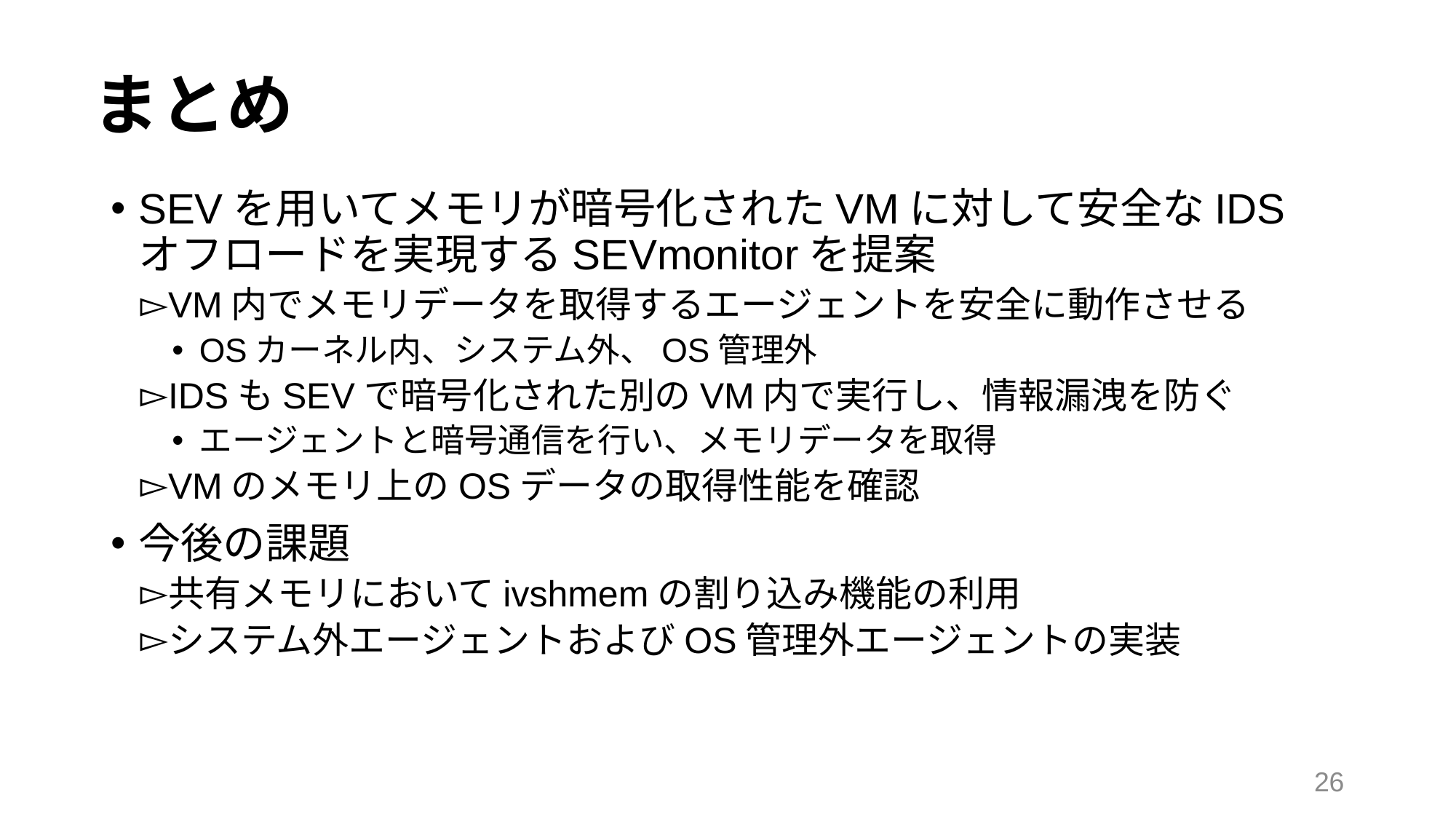

# まとめ
SEVを用いてメモリが暗号化されたVMに対して安全なIDSオフロードを実現するSEVmonitorを提案
VM内でメモリデータを取得するエージェントを安全に動作させる
OSカーネル内、システム外、OS管理外
IDSもSEVで暗号化された別のVM内で実行し、情報漏洩を防ぐ
エージェントと暗号通信を行い、メモリデータを取得
VMのメモリ上のOSデータの取得性能を確認
今後の課題
共有メモリにおいてivshmemの割り込み機能の利用
システム外エージェントおよびOS管理外エージェントの実装
26